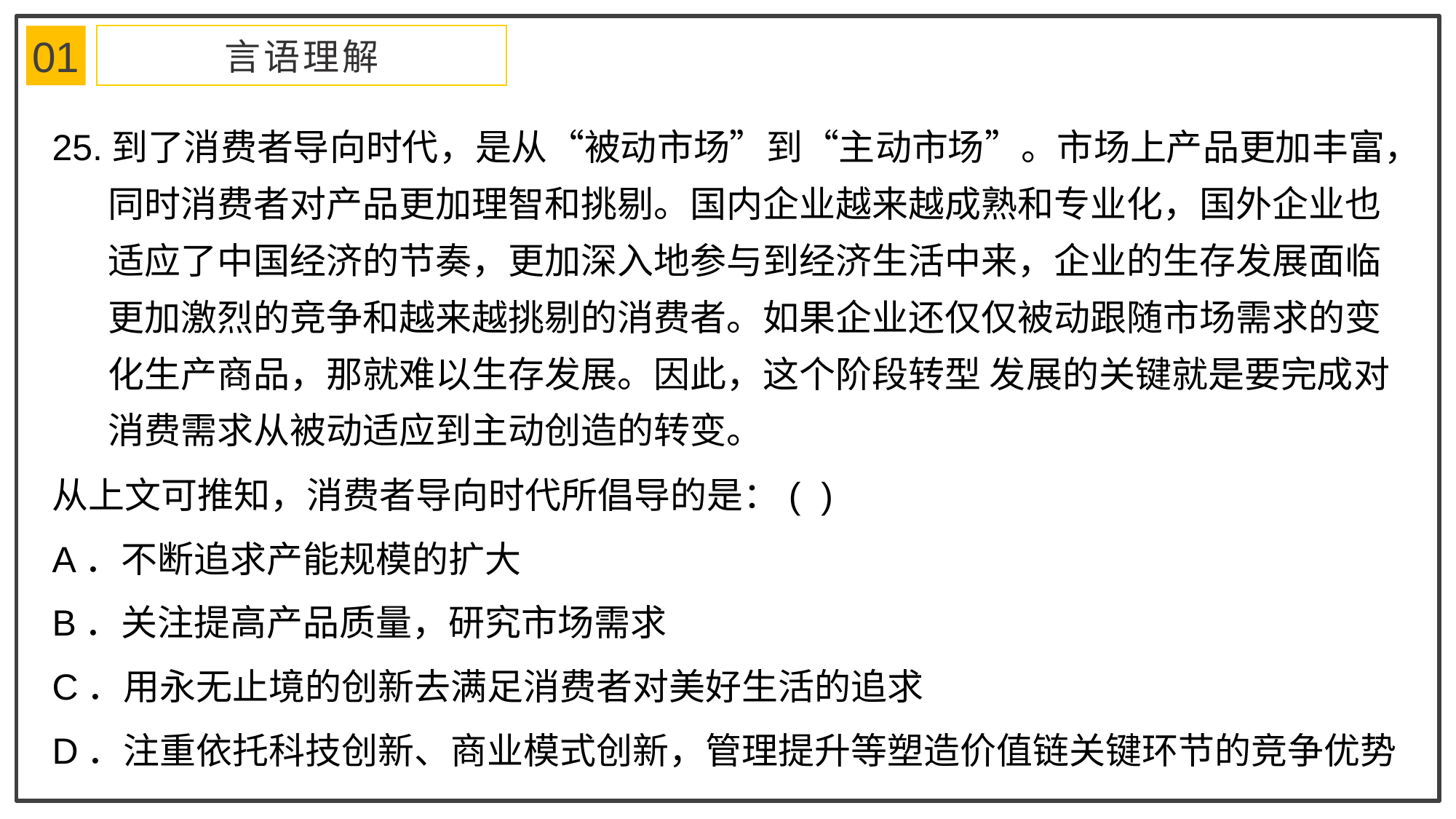

01
言语理解
25.到了消费者导向时代，是从“被动市场”到“主动市场”。市场上产品更加丰富，同时消费者对产品更加理智和挑剔。国内企业越来越成熟和专业化，国外企业也适应了中国经济的节奏，更加深入地参与到经济生活中来，企业的生存发展面临更加激烈的竞争和越来越挑剔的消费者。如果企业还仅仅被动跟随市场需求的变化生产商品，那就难以生存发展。因此，这个阶段转型 发展的关键就是要完成对消费需求从被动适应到主动创造的转变。
从上文可推知，消费者导向时代所倡导的是：(  )
A．不断追求产能规模的扩大
B．关注提高产品质量，研究市场需求
C．用永无止境的创新去满足消费者对美好生活的追求
D．注重依托科技创新、商业模式创新，管理提升等塑造价值链关键环节的竞争优势